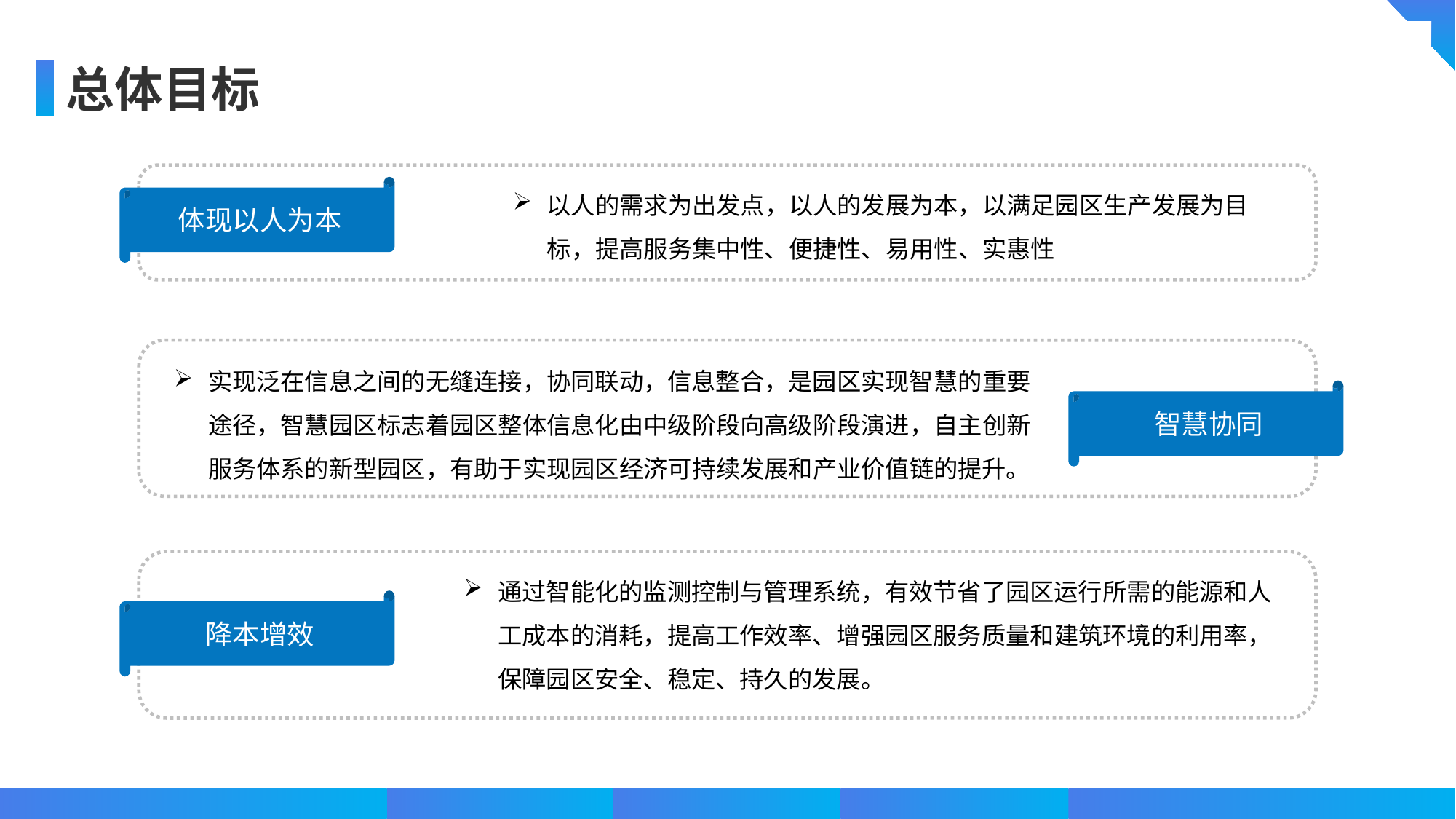

总体目标

以人的需求为出发点，以人的发展为本，以满足园区生产发展为目标，提高服务集中性、便捷性、易用性、实惠性
体现以人为本

实现泛在信息之间的无缝连接，协同联动，信息整合，是园区实现智慧的重要途径，智慧园区标志着园区整体信息化由中级阶段向高级阶段演进，自主创新服务体系的新型园区，有助于实现园区经济可持续发展和产业价值链的提升。
智慧协同

通过智能化的监测控制与管理系统，有效节省了园区运行所需的能源和人工成本的消耗，提高工作效率、增强园区服务质量和建筑环境的利用率，保障园区安全、稳定、持久的发展。
降本增效